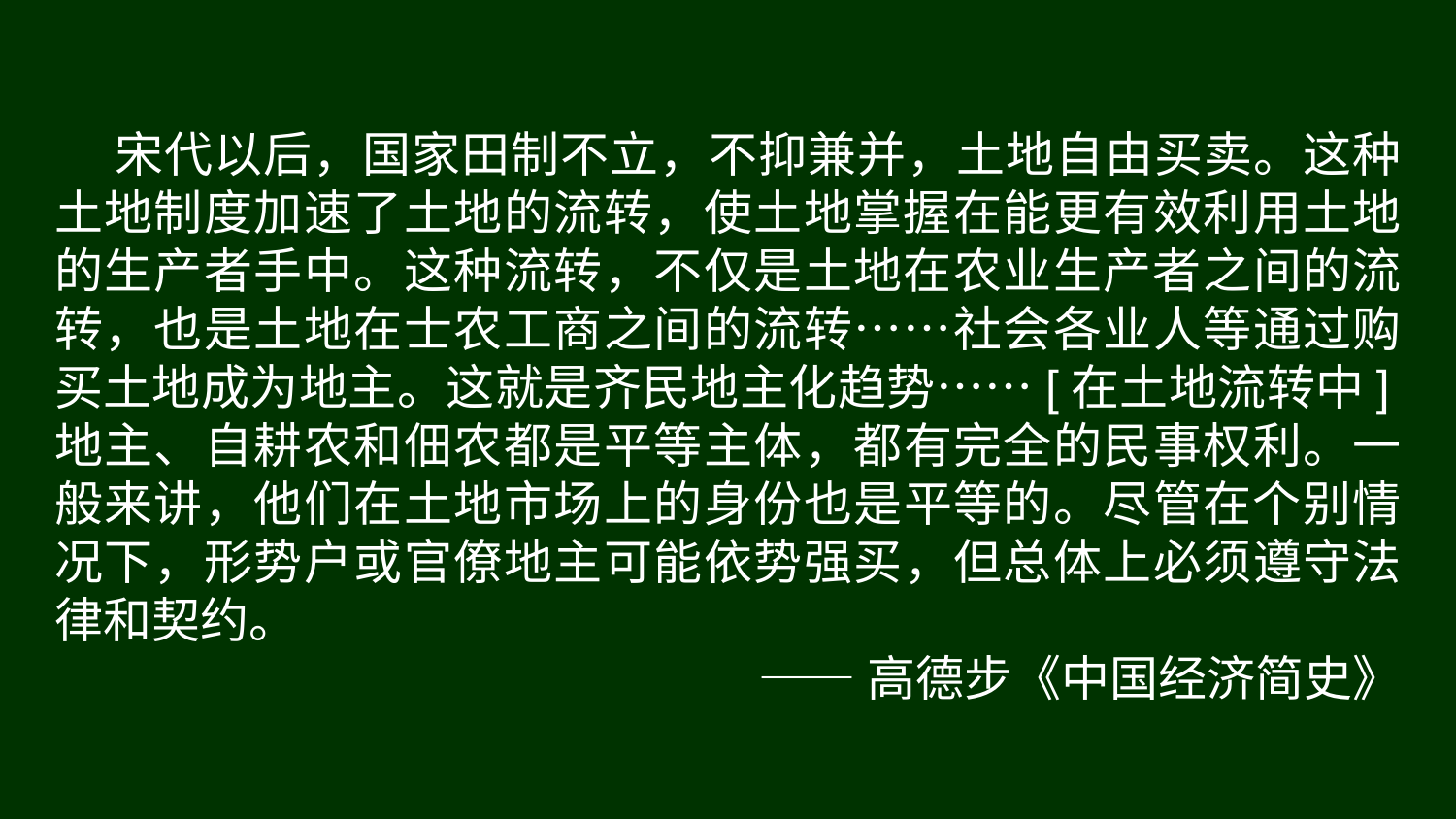

宋代以后，国家田制不立，不抑兼并，土地自由买卖。这种土地制度加速了土地的流转，使土地掌握在能更有效利用土地的生产者手中。这种流转，不仅是土地在农业生产者之间的流转，也是土地在士农工商之间的流转……社会各业人等通过购买土地成为地主。这就是齐民地主化趋势……[在土地流转中]地主、自耕农和佃农都是平等主体，都有完全的民事权利。一般来讲，他们在土地市场上的身份也是平等的。尽管在个别情况下，形势户或官僚地主可能依势强买，但总体上必须遵守法律和契约。
——高德步《中国经济简史》